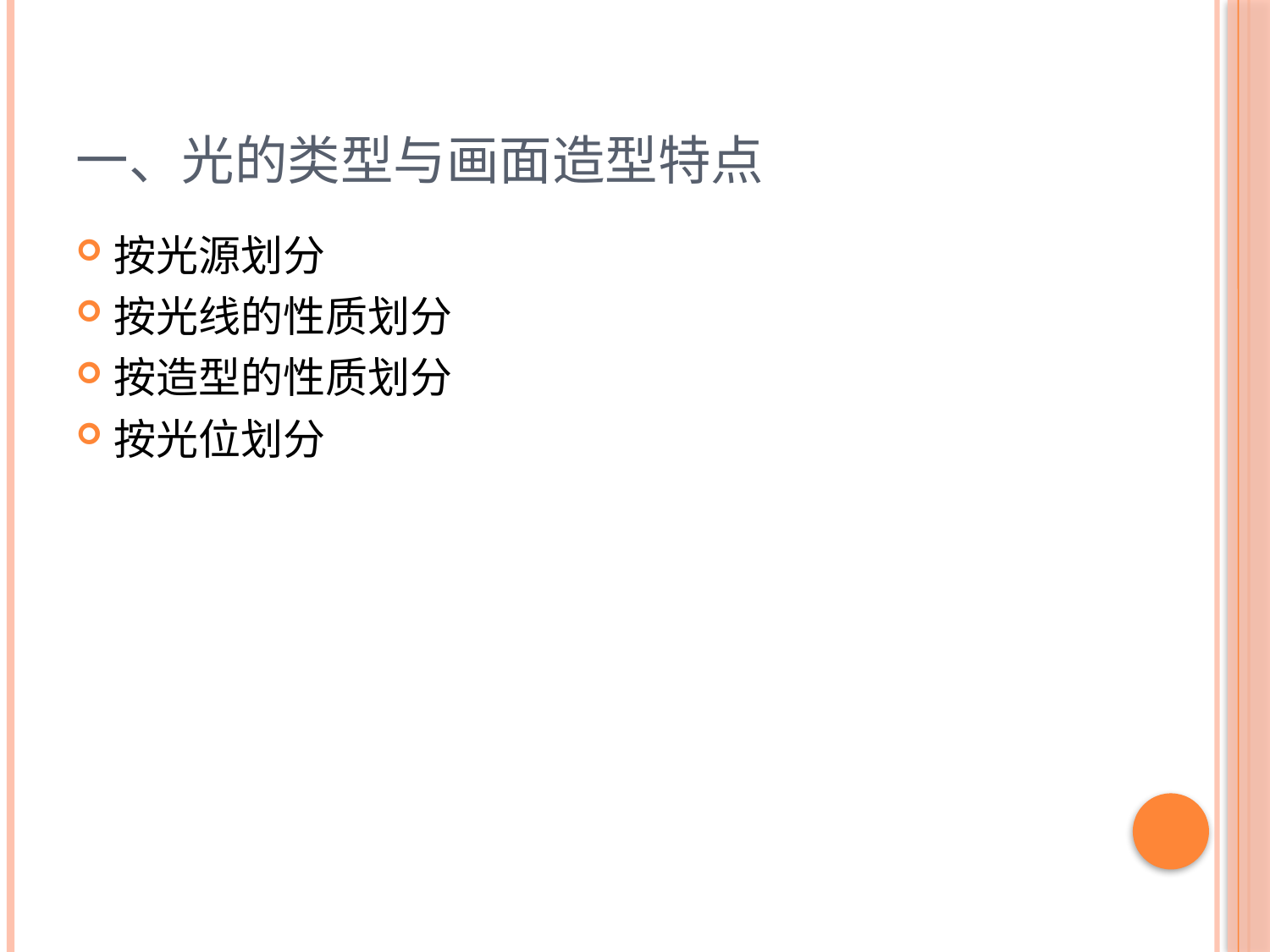

# 一、光的类型与画面造型特点
按光源划分
按光线的性质划分
按造型的性质划分
按光位划分